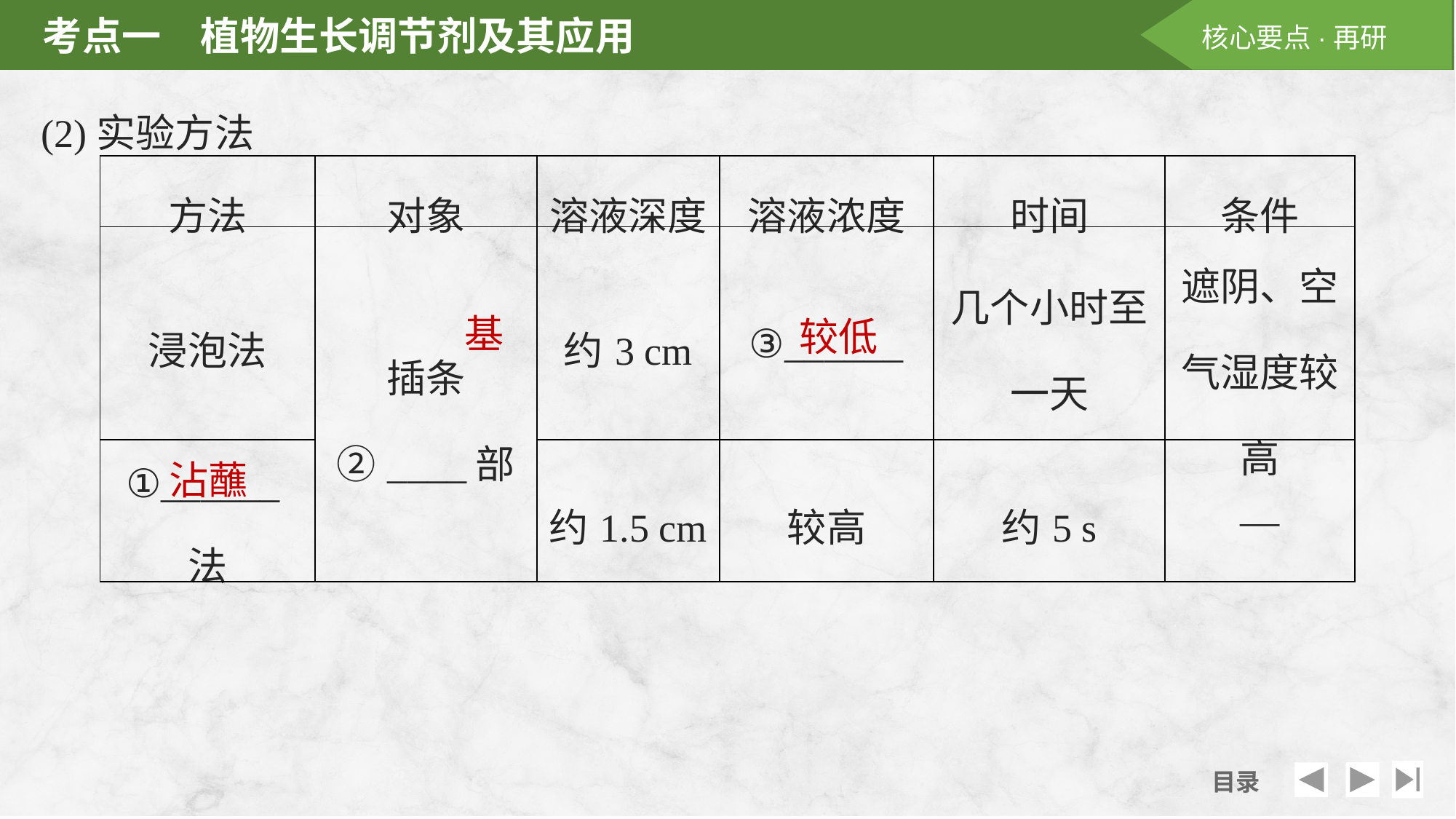

(2)实验方法
| 方法 | 对象 | 溶液深度 | 溶液浓度 | 时间 | 条件 |
| --- | --- | --- | --- | --- | --- |
| 浸泡法 | 插条②\_\_\_\_部 | 约3 cm | ③\_\_\_\_\_\_ | 几个小时至一天 | 遮阴、空气湿度较高 |
| ①\_\_\_\_\_\_法 |  | 约1.5 cm | 较高 | 约5 s | — |
基
较低
沾蘸